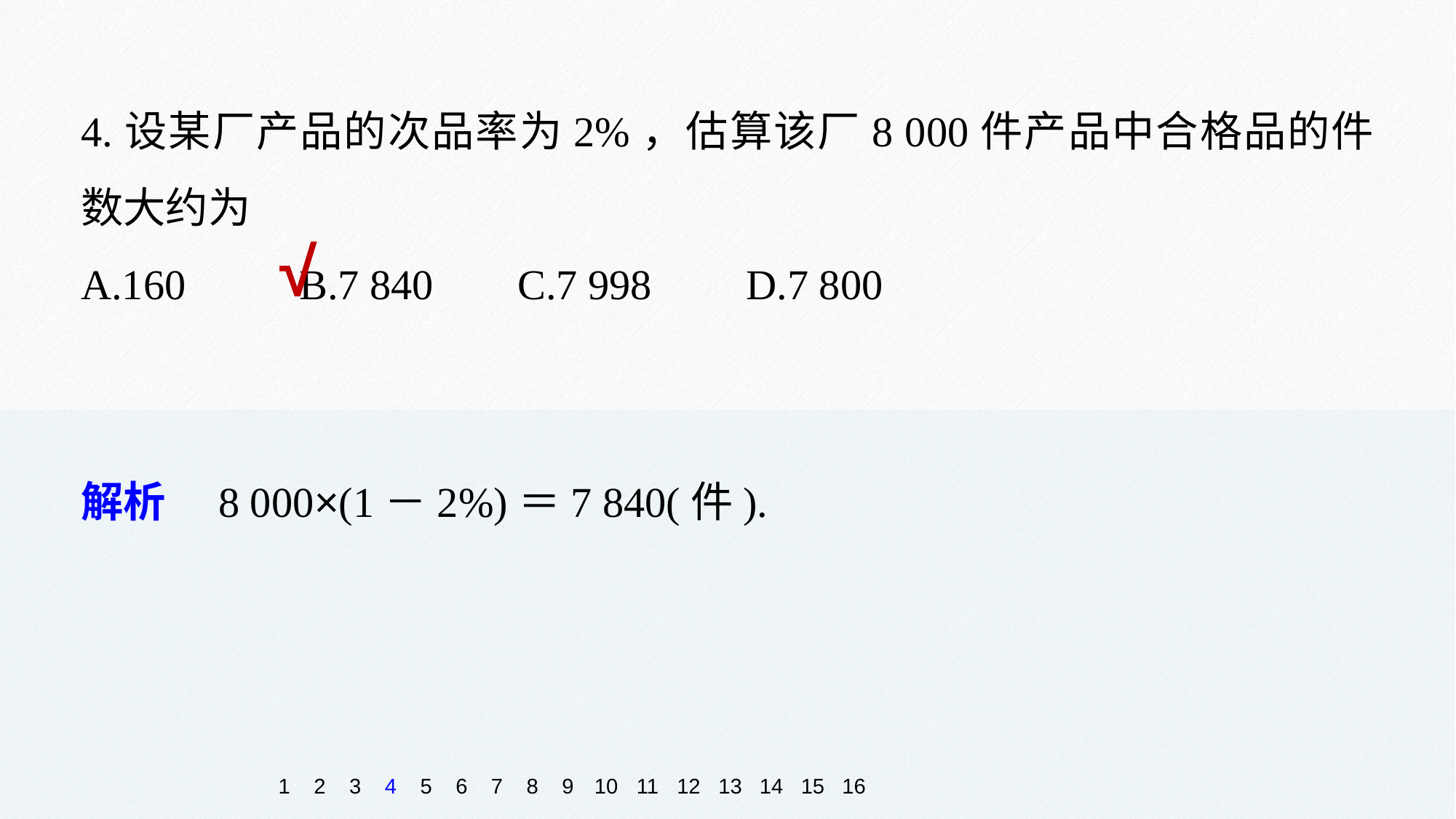

4.设某厂产品的次品率为2%，估算该厂8 000件产品中合格品的件数大约为
A.160  	B.7 840  	C.7 998 	 D.7 800
√
解析　8 000×(1－2%)＝7 840(件).
1
2
3
4
5
6
7
8
9
10
11
12
13
14
15
16